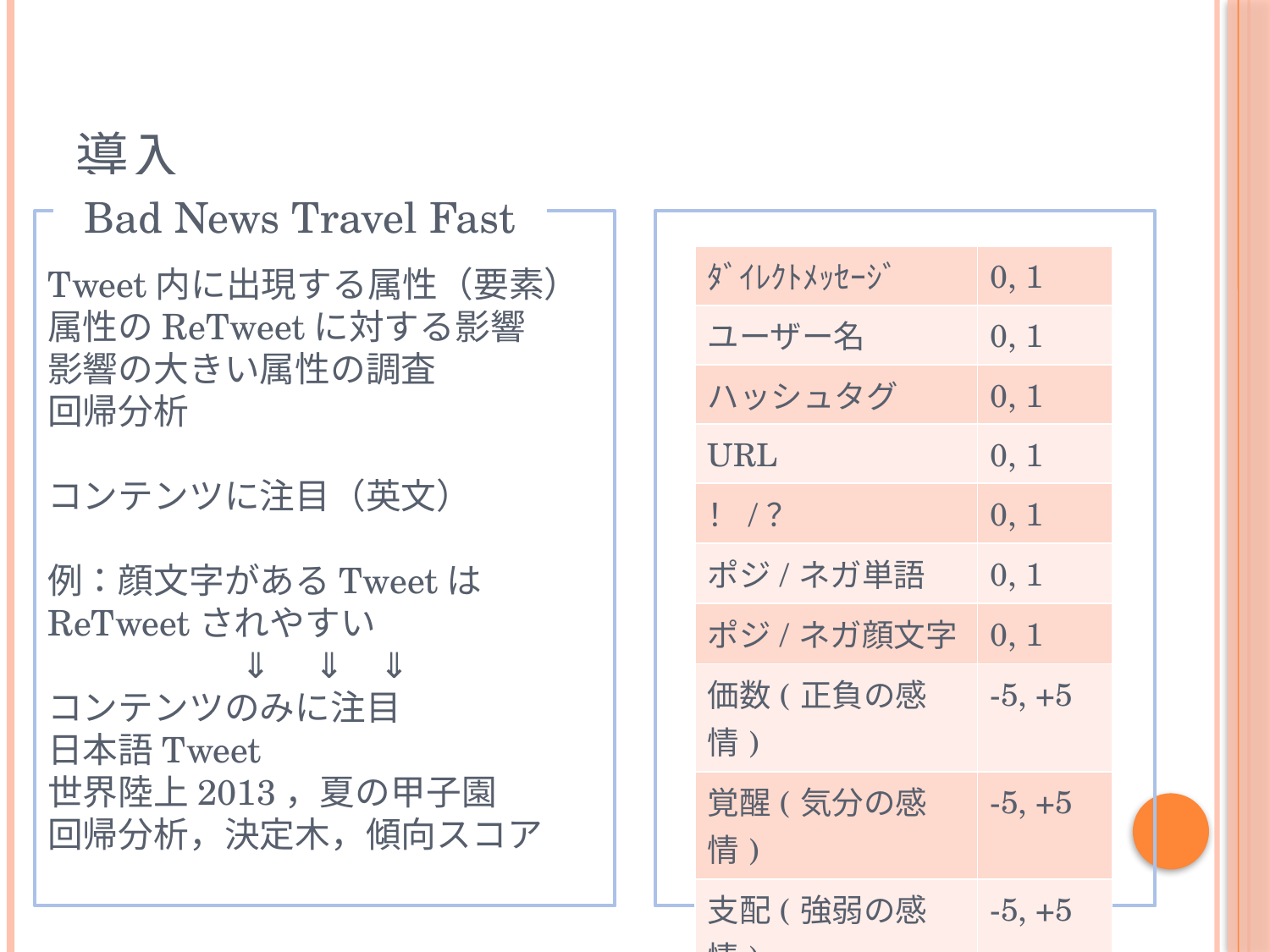

# 導入
Bad News Travel Fast
Tweet内に出現する属性（要素）
属性のReTweetに対する影響
影響の大きい属性の調査
回帰分析

コンテンツに注目（英文）

例：顔文字があるTweetはReTweetされやすい
⇓　⇓　⇓
コンテンツのみに注目
日本語Tweet
世界陸上2013，夏の甲子園
回帰分析，決定木，傾向スコア

| ﾀﾞｲﾚｸﾄﾒｯｾｰｼﾞ | 0, 1 |
| --- | --- |
| ユーザー名 | 0, 1 |
| ハッシュタグ | 0, 1 |
| URL | 0, 1 |
| ！/？ | 0, 1 |
| ポジ/ネガ単語 | 0, 1 |
| ポジ/ネガ顔文字 | 0, 1 |
| 価数(正負の感情) | -5, +5 |
| 覚醒(気分の感情) | -5, +5 |
| 支配(強弱の感情) | -5, +5 |
| 単語 | 0, 1 |
| 文章 | 0, 1 |